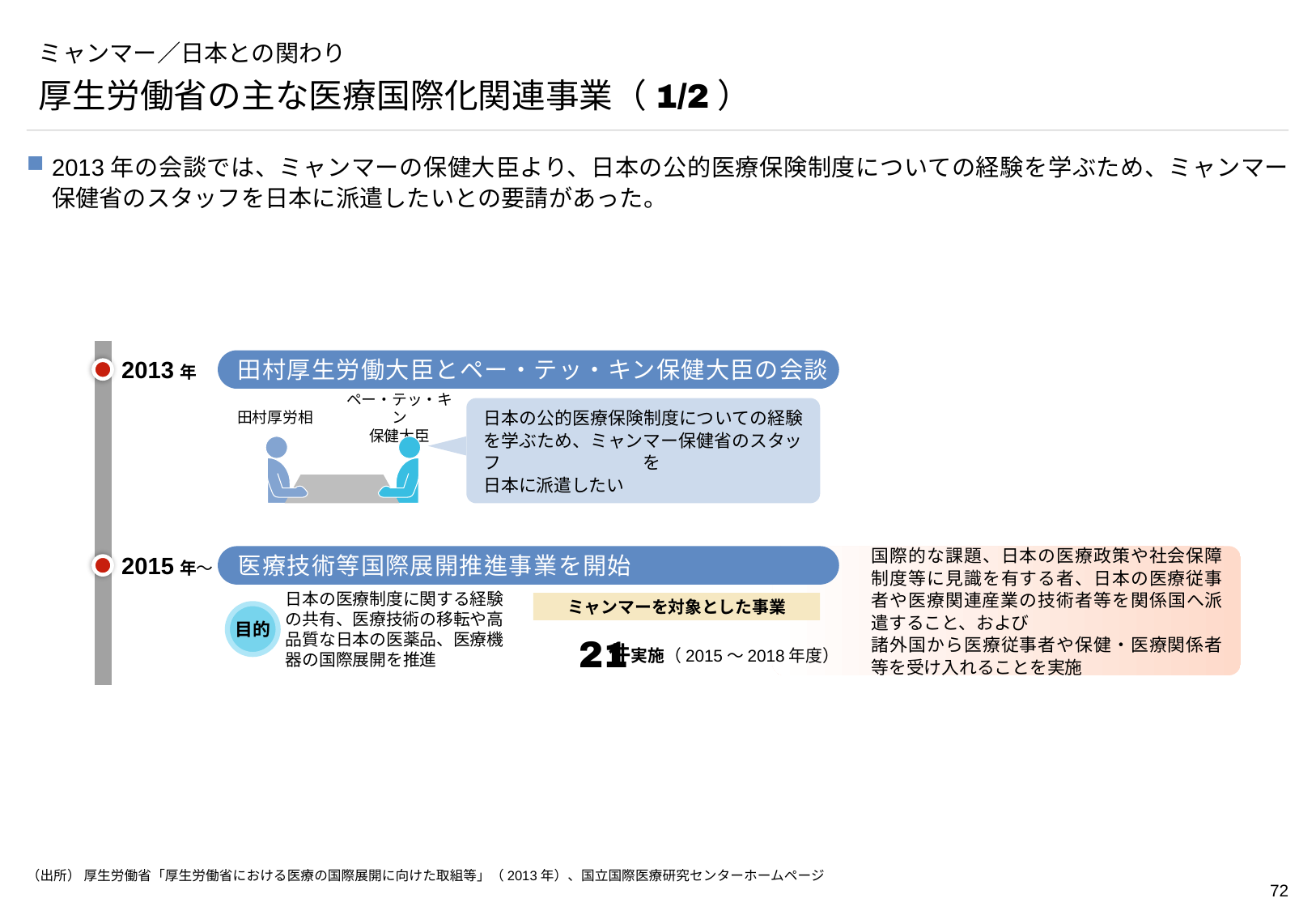

# ミャンマー／日本との関わり
厚生労働省の主な医療国際化関連事業（1/2）
2013年の会談では、ミャンマーの保健大臣より、日本の公的医療保険制度についての経験を学ぶため、ミャンマー保健省のスタッフを日本に派遣したいとの要請があった。
2013年
田村厚生労働大臣とペー・テッ・キン保健大臣の会談

田村厚労相
ペー・テッ・キン
保健大臣
日本の公的医療保険制度についての経験を学ぶため、ミャンマー保健省のスタッフを
日本に派遣したい

2015年～
国際的な課題、日本の医療政策や社会保障制度等に見識を有する者、日本の医療従事者や医療関連産業の技術者等を関係国へ派遣すること、および
諸外国から医療従事者や保健・医療関係者等を受け入れることを実施
医療技術等国際展開推進事業を開始

ミャンマーを対象とした事業
日本の医療制度に関する経験の共有、医療技術の移転や高品質な日本の医薬品、医療機器の国際展開を推進
目的
21
件実施（2015～2018年度）
（出所） 厚生労働省「厚生労働省における医療の国際展開に向けた取組等」（2013年）、国立国際医療研究センターホームページ